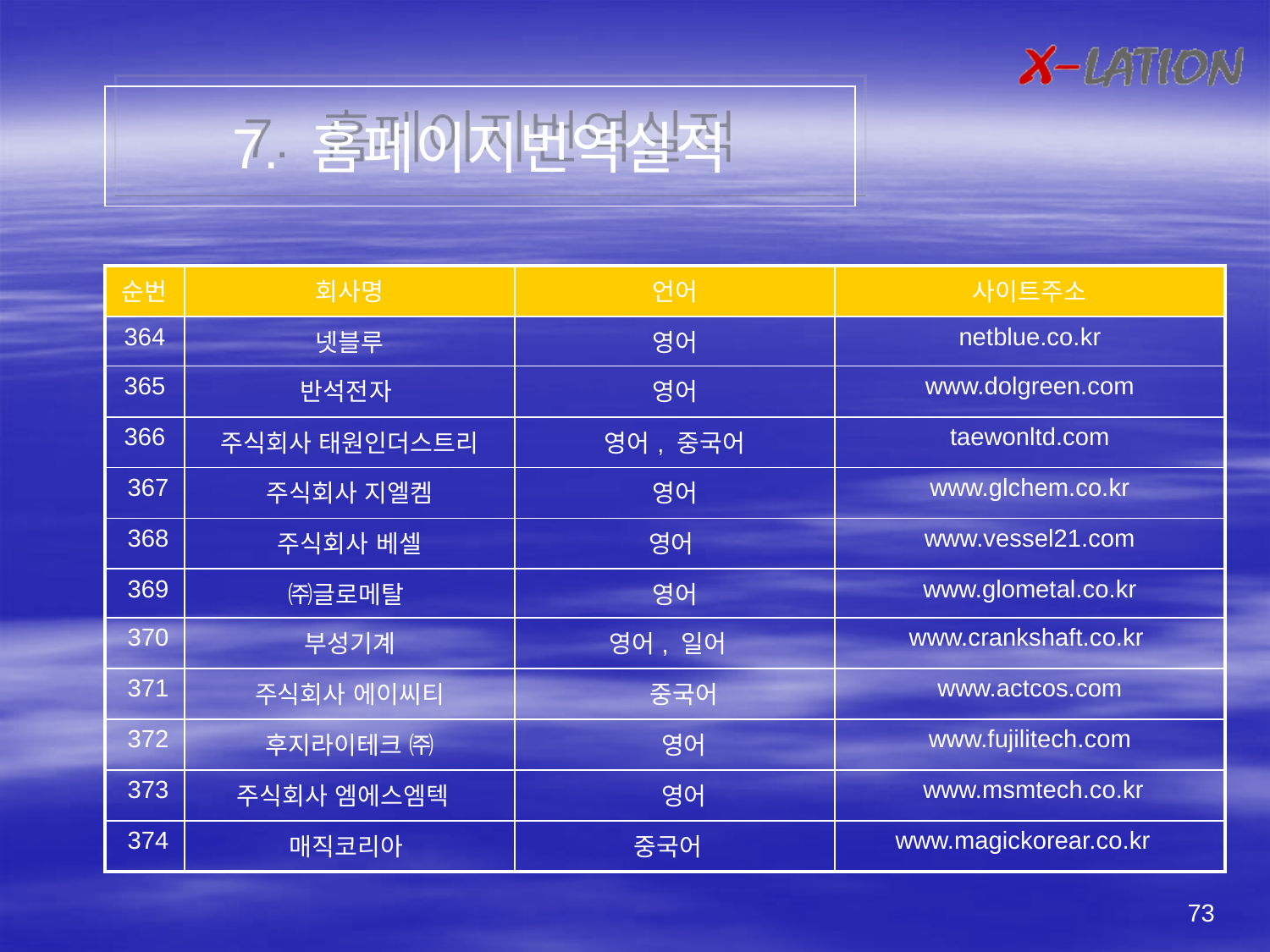

7. 홈페이지번역실적
| 순번 | 회사명 | 언어 | 사이트주소 |
| --- | --- | --- | --- |
| 364 | 넷블루 | 영어 | netblue.co.kr |
| 365 | 반석전자 | 영어 | www.dolgreen.com |
| 366 | 주식회사 태원인더스트리 | 영어, 중국어 | taewonltd.com |
| 367 | 주식회사 지엘켐 | 영어 | www.glchem.co.kr |
| 368 | 주식회사 베셀 | 영어 | www.vessel21.com |
| 369 | ㈜글로메탈 | 영어 | www.glometal.co.kr |
| 370 | 부성기계 | 영어, 일어 | www.crankshaft.co.kr |
| 371 | 주식회사 에이씨티 | 중국어 | www.actcos.com |
| 372 | 후지라이테크 ㈜ | 영어 | www.fujilitech.com |
| 373 | 주식회사 엠에스엠텍 | 영어 | www.msmtech.co.kr |
| 374 | 매직코리아 | 중국어 | www.magickorear.co.kr |
73